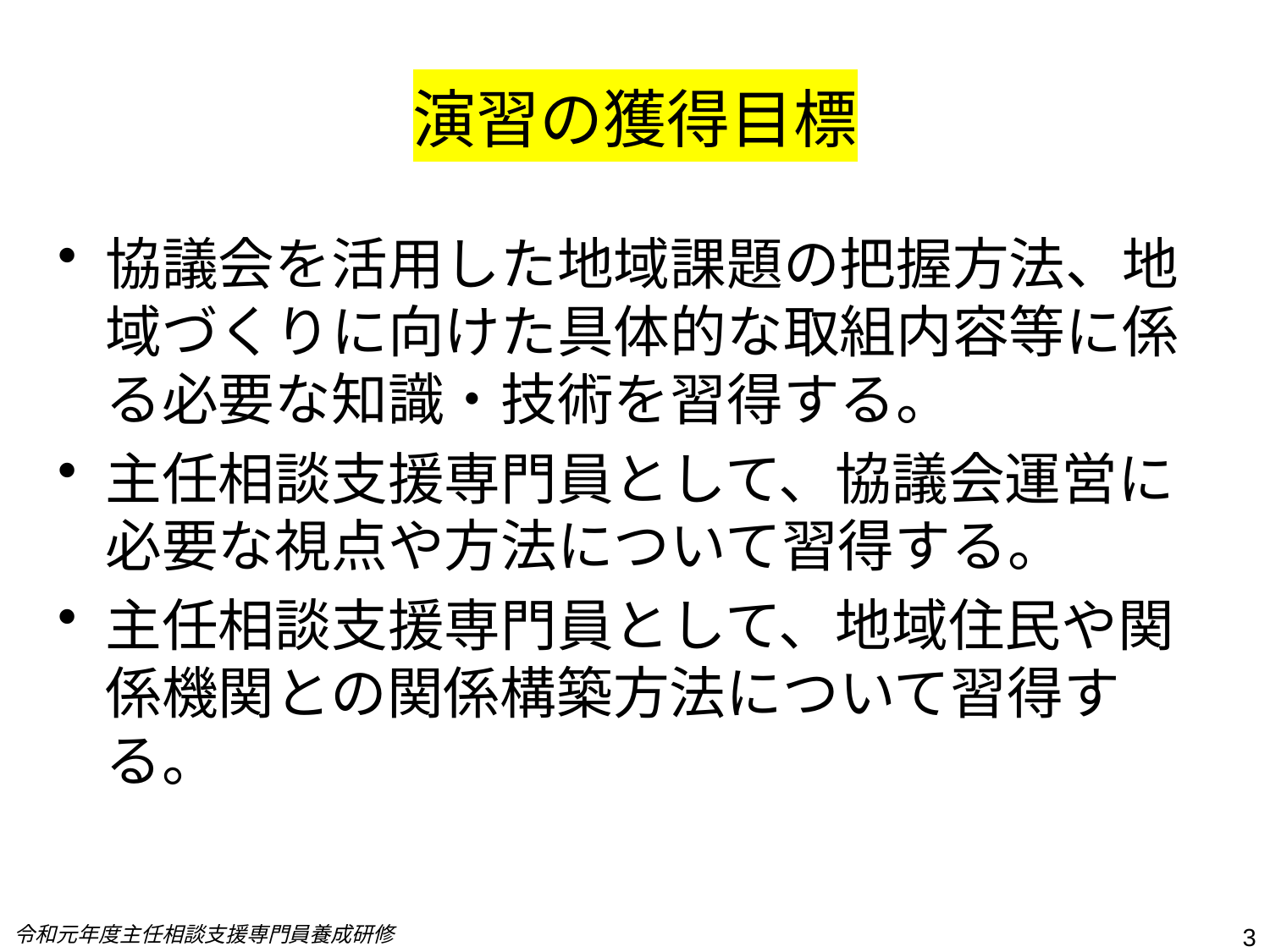

# 演習の獲得目標
協議会を活用した地域課題の把握方法、地域づくりに向けた具体的な取組内容等に係る必要な知識・技術を習得する。
主任相談支援専門員として、協議会運営に必要な視点や方法について習得する。
主任相談支援専門員として、地域住民や関係機関との関係構築方法について習得する。
令和元年度主任相談支援専門員養成研修
3